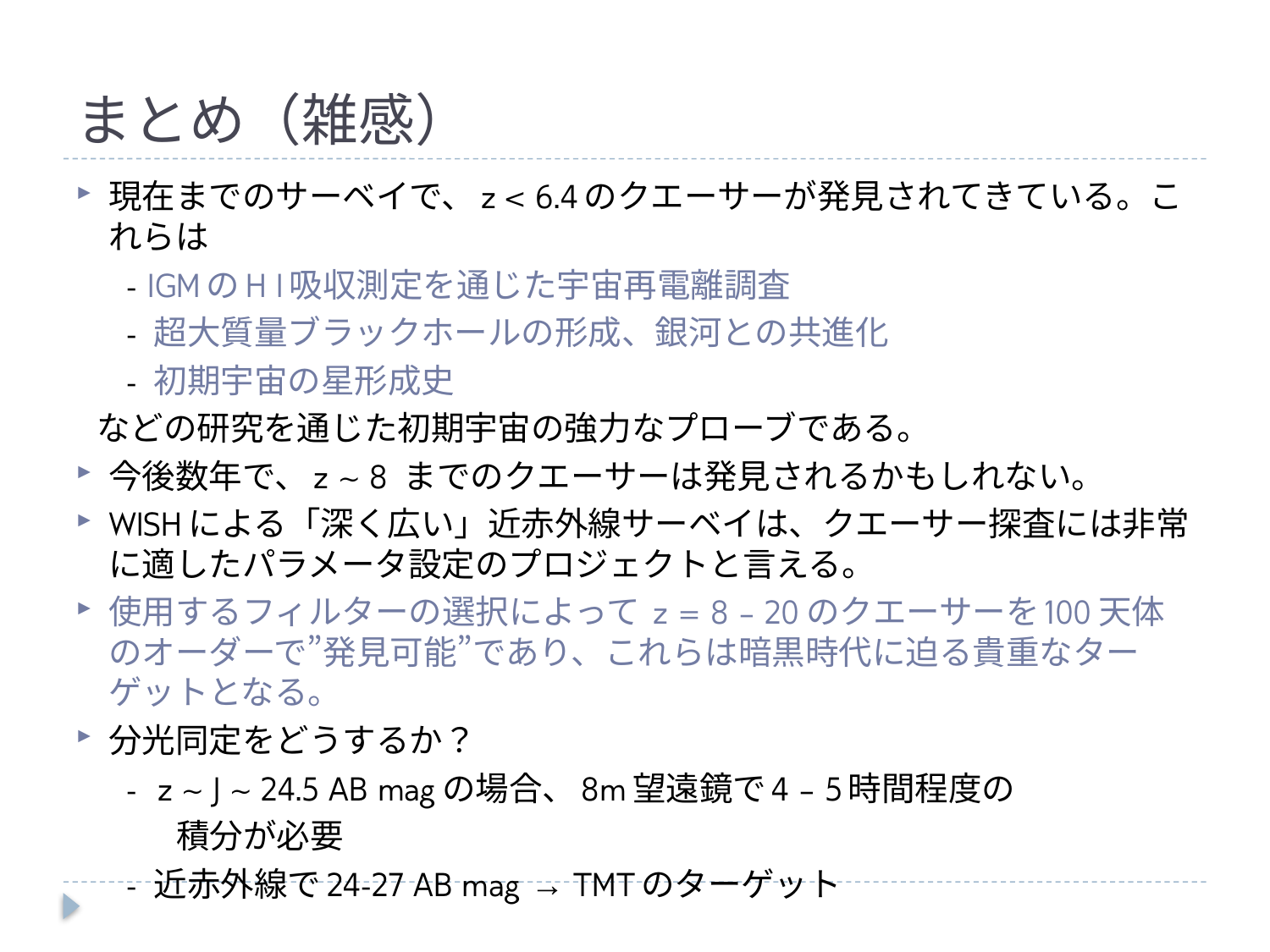

# まとめ（雑感）
現在までのサーベイで、z < 6.4のクエーサーが発見されてきている。これらは
     - IGMのH I吸収測定を通じた宇宙再電離調査
     - 超大質量ブラックホールの形成、銀河との共進化
     - 初期宇宙の星形成史
  などの研究を通じた初期宇宙の強力なプローブである。
今後数年で、z ~ 8 までのクエーサーは発見されるかもしれない。
WISHによる「深く広い」近赤外線サーベイは、クエーサー探査には非常に適したパラメータ設定のプロジェクトと言える。
使用するフィルターの選択によって z = 8 – 20のクエーサーを100天体のオーダーで”発見可能”であり、これらは暗黒時代に迫る貴重なターゲットとなる。
分光同定をどうするか？
     -  z ~ J ~ 24.5 AB magの場合、8m望遠鏡で4 – 5時間程度の
　　　積分が必要
     - 近赤外線で24-27 AB mag → TMTのターゲット